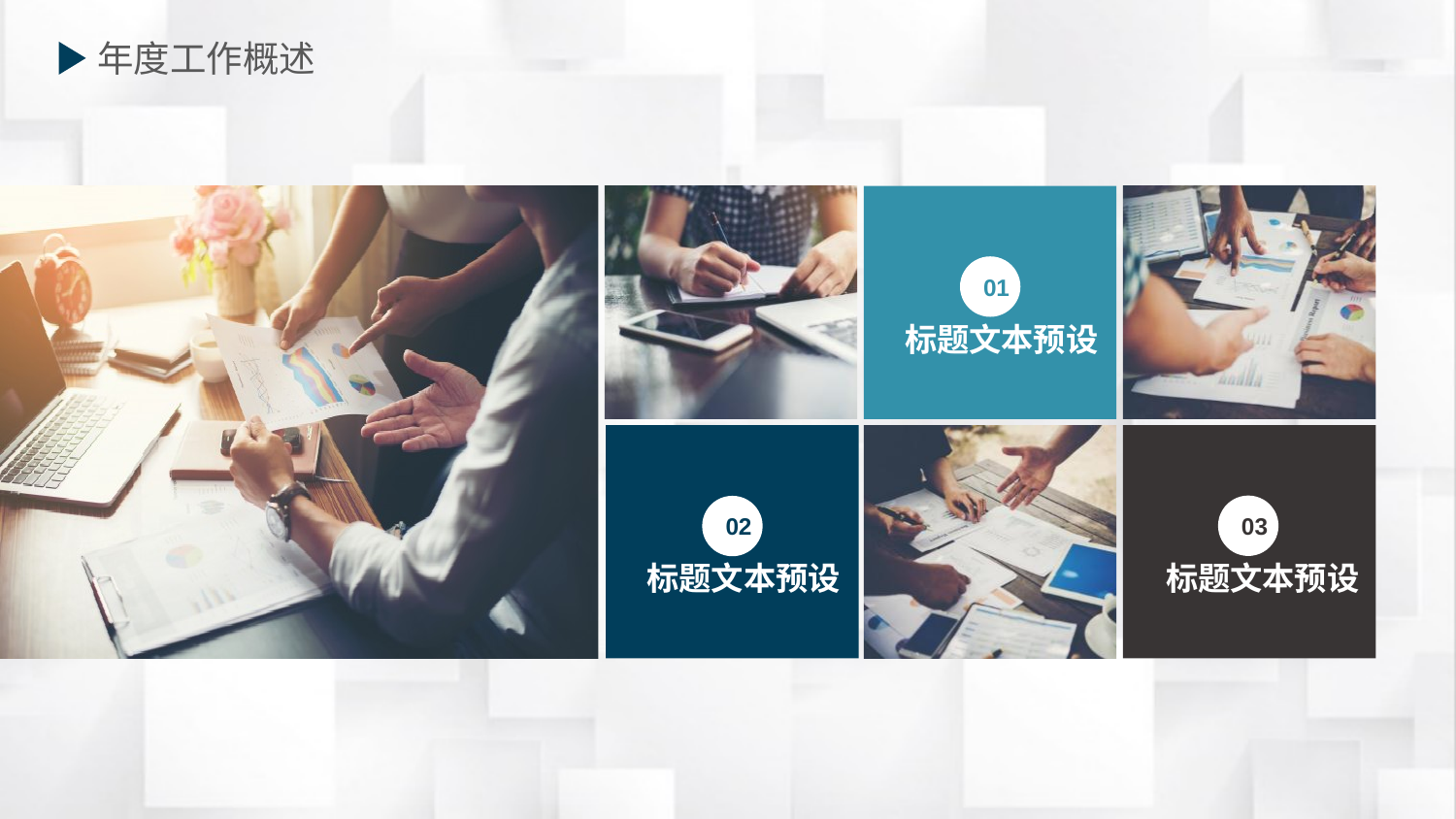

年度工作概述

01
标题文本预设

02
标题文本预设

03
标题文本预设